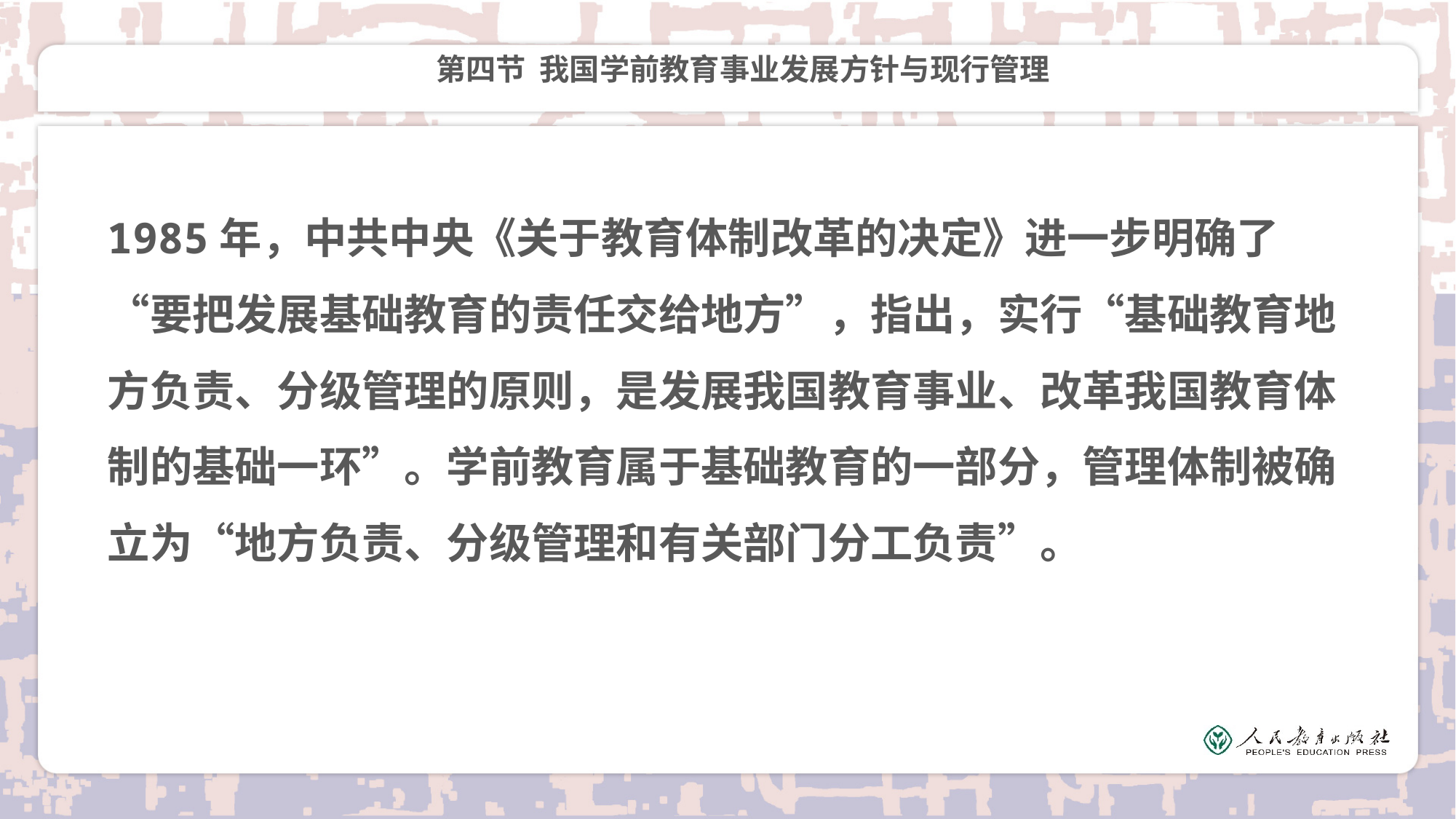

# 第四节  我国学前教育事业发展方针与现行管理
1985年，中共中央《关于教育体制改革的决定》进一步明确了“要把发展基础教育的责任交给地方”，指出，实行“基础教育地方负责、分级管理的原则，是发展我国教育事业、改革我国教育体制的基础一环”。学前教育属于基础教育的一部分，管理体制被确立为“地方负责、分级管理和有关部门分工负责”。